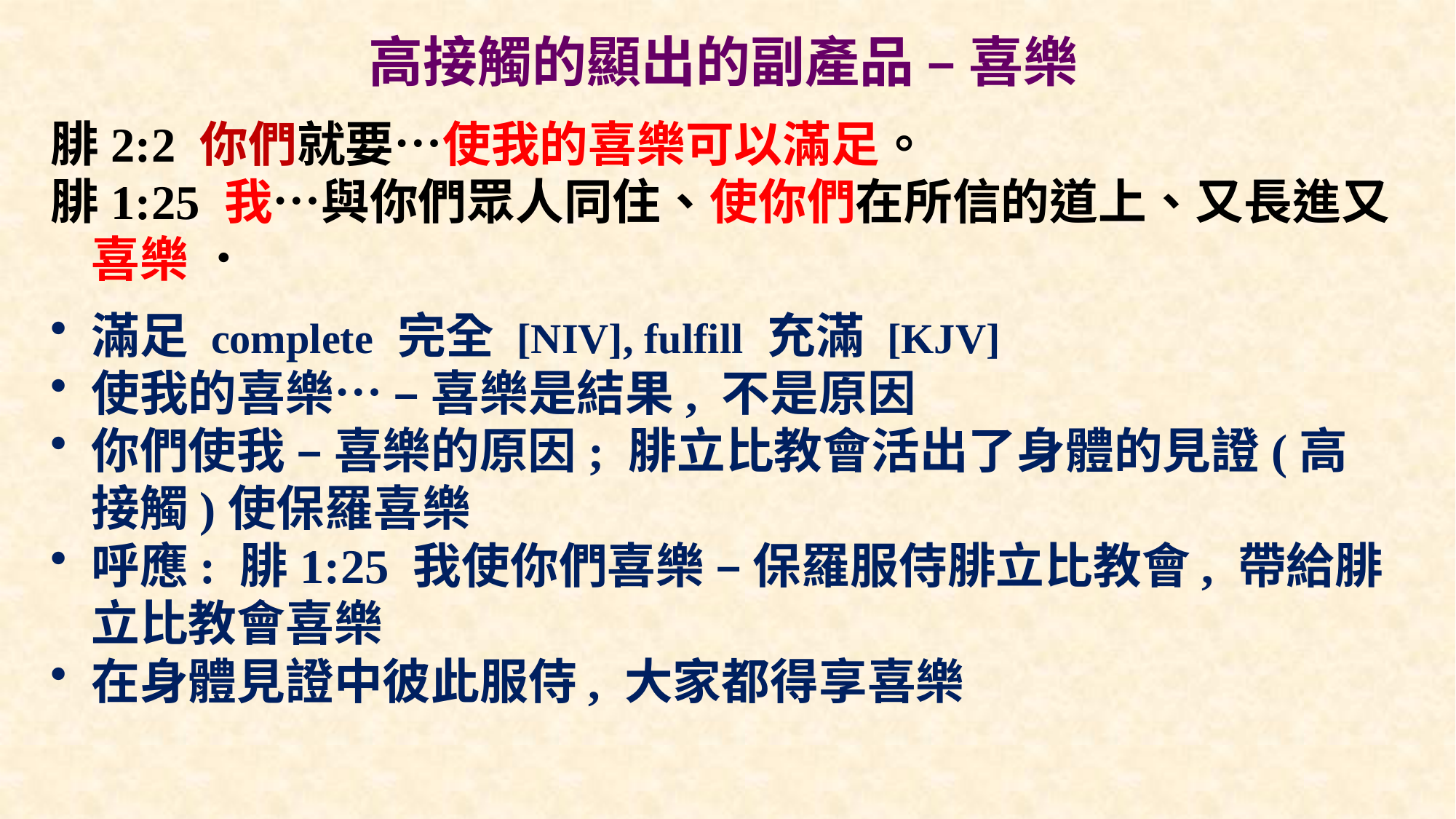

# 高接觸的顯出的副產品 – 喜樂
腓2:2 你們就要…使我的喜樂可以滿足。
腓1:25 我…與你們眾人同住、使你們在所信的道上、又長進又喜樂 ．
滿足 complete 完全 [NIV], fulfill 充滿 [KJV]
使我的喜樂… – 喜樂是結果, 不是原因
你們使我 – 喜樂的原因; 腓立比教會活出了身體的見證(高接觸)使保羅喜樂
呼應: 腓1:25 我使你們喜樂 – 保羅服侍腓立比教會, 帶給腓立比教會喜樂
在身體見證中彼此服侍, 大家都得享喜樂